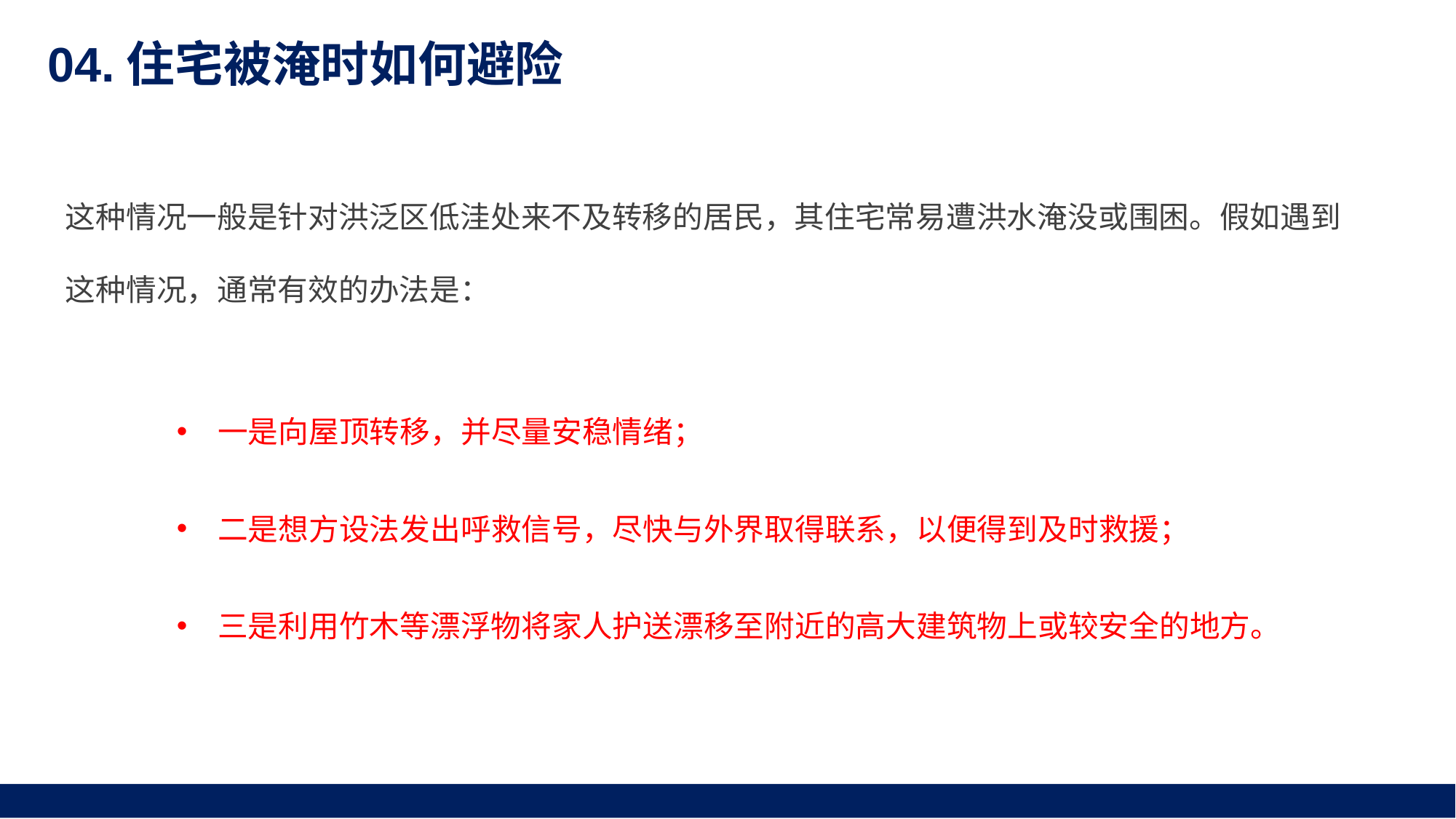

04.住宅被淹时如何避险
这种情况一般是针对洪泛区低洼处来不及转移的居民，其住宅常易遭洪水淹没或围困。假如遇到这种情况，通常有效的办法是：
一是向屋顶转移，并尽量安稳情绪；
二是想方设法发出呼救信号，尽快与外界取得联系，以便得到及时救援；
三是利用竹木等漂浮物将家人护送漂移至附近的高大建筑物上或较安全的地方。